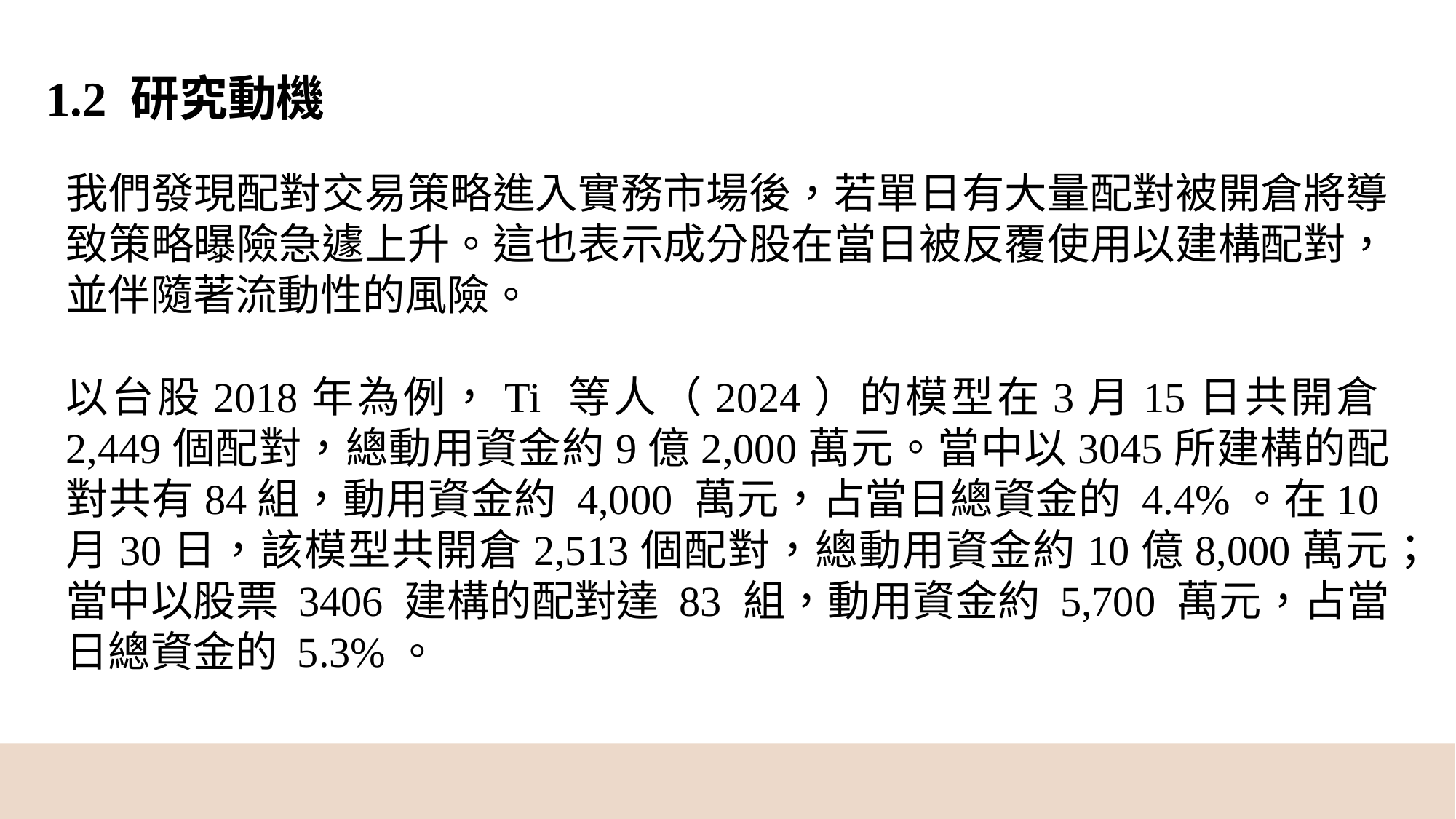

1.2 研究動機
我們發現配對交易策略進入實務市場後，若單日有大量配對被開倉將導致策略曝險急遽上升。這也表示成分股在當日被反覆使用以建構配對，並伴隨著流動性的風險。

以台股2018年為例，Ti 等人（2024）的模型在3月15日共開倉2,449個配對，總動用資金約9億2,000萬元。當中以3045所建構的配對共有84組，動用資金約 4,000 萬元，占當日總資金的 4.4%。在10月30日，該模型共開倉2,513個配對，總動用資金約10億8,000萬元；當中以股票 3406 建構的配對達 83 組，動用資金約 5,700 萬元，占當日總資金的 5.3%。